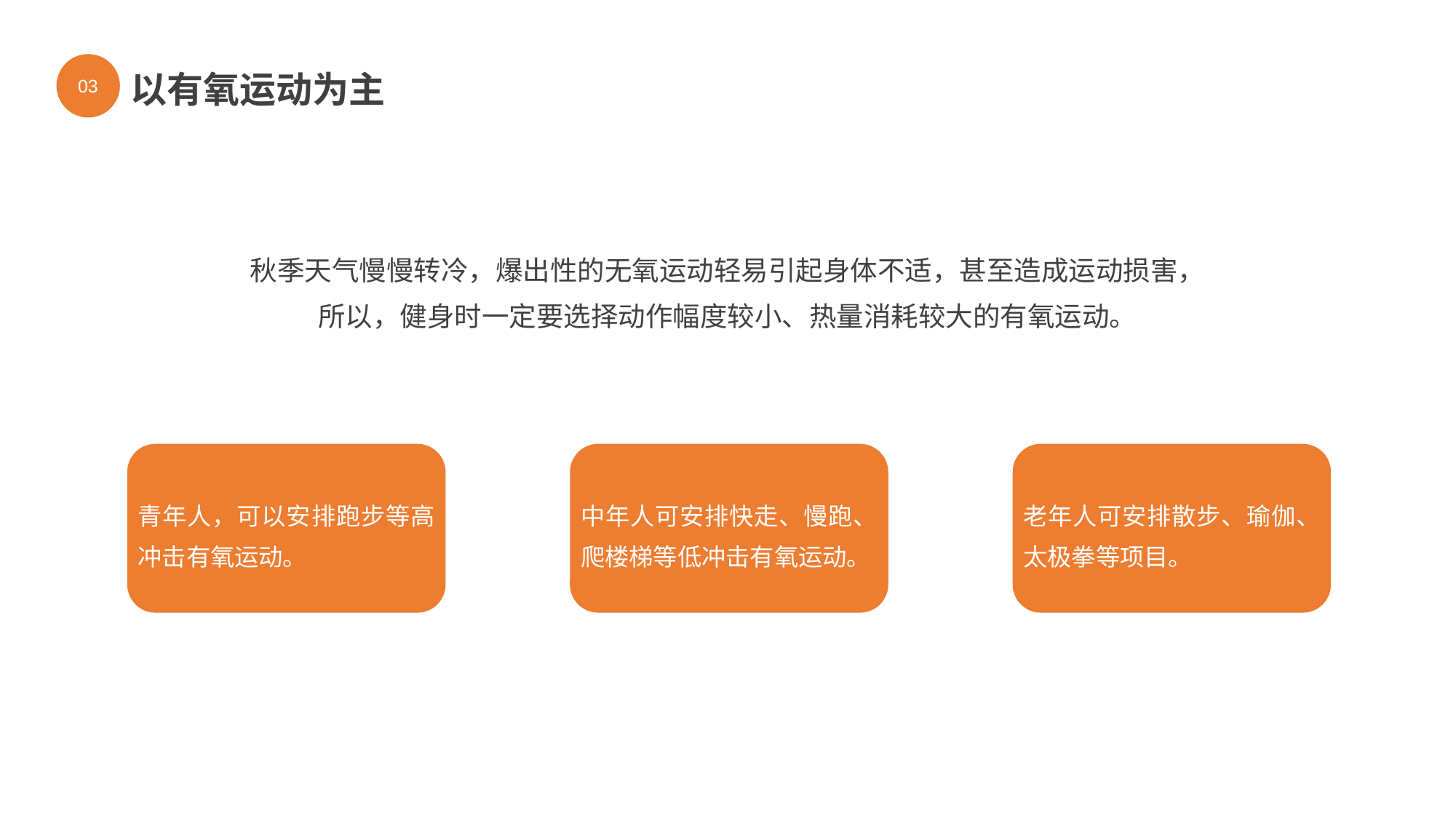

以有氧运动为主
03
秋季天气慢慢转冷，爆出性的无氧运动轻易引起身体不适，甚至造成运动损害，所以，健身时一定要选择动作幅度较小、热量消耗较大的有氧运动。

老年人可安排散步、瑜伽、太极拳等项目。

青年人，可以安排跑步等高冲击有氧运动。

中年人可安排快走、慢跑、爬楼梯等低冲击有氧运动。